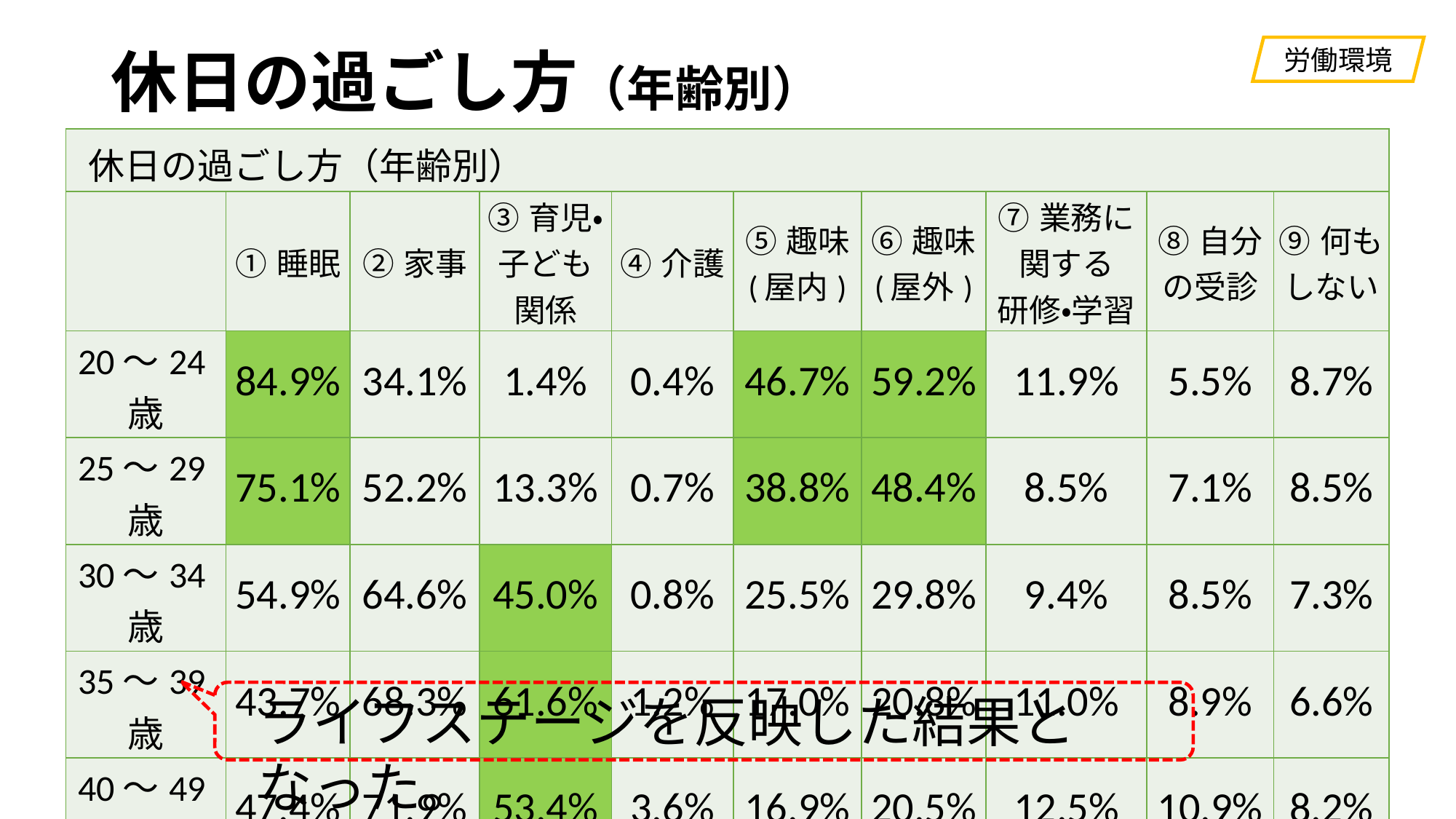

# 休日の過ごし方（年齢別）
労働環境
| 休日の過ごし方（年齢別） |  |  |  |  |  |  |  |  |  |
| --- | --- | --- | --- | --- | --- | --- | --- | --- | --- |
|  | ①睡眠 | ②家事 | ③育児・ 子ども 関係 | ④介護 | ⑤趣味 (屋内) | ⑥趣味 (屋外) | ⑦業務に 関する 研修・学習 | ⑧自分の受診 | ⑨何も しない |
| 20～24歳 | 84.9% | 34.1% | 1.4% | 0.4% | 46.7% | 59.2% | 11.9% | 5.5% | 8.7% |
| 25～29歳 | 75.1% | 52.2% | 13.3% | 0.7% | 38.8% | 48.4% | 8.5% | 7.1% | 8.5% |
| 30～34歳 | 54.9% | 64.6% | 45.0% | 0.8% | 25.5% | 29.8% | 9.4% | 8.5% | 7.3% |
| 35～39歳 | 43.7% | 68.3% | 61.6% | 1.2% | 17.0% | 20.8% | 11.0% | 8.9% | 6.6% |
| 40～49歳 | 47.4% | 71.9% | 53.4% | 3.6% | 16.9% | 20.5% | 12.5% | 10.9% | 8.2% |
| 50～59歳 | 44.3% | 77.4% | 16.2% | 12.6% | 20.9% | 25.9% | 10.9% | 18.5% | 11.0% |
| 60～64歳 | 29.4% | 78.8% | 8.7% | 12.7% | 23.9% | 29.1% | 4.0% | 23.0% | 8.6% |
ライフステージを反映した結果となった。